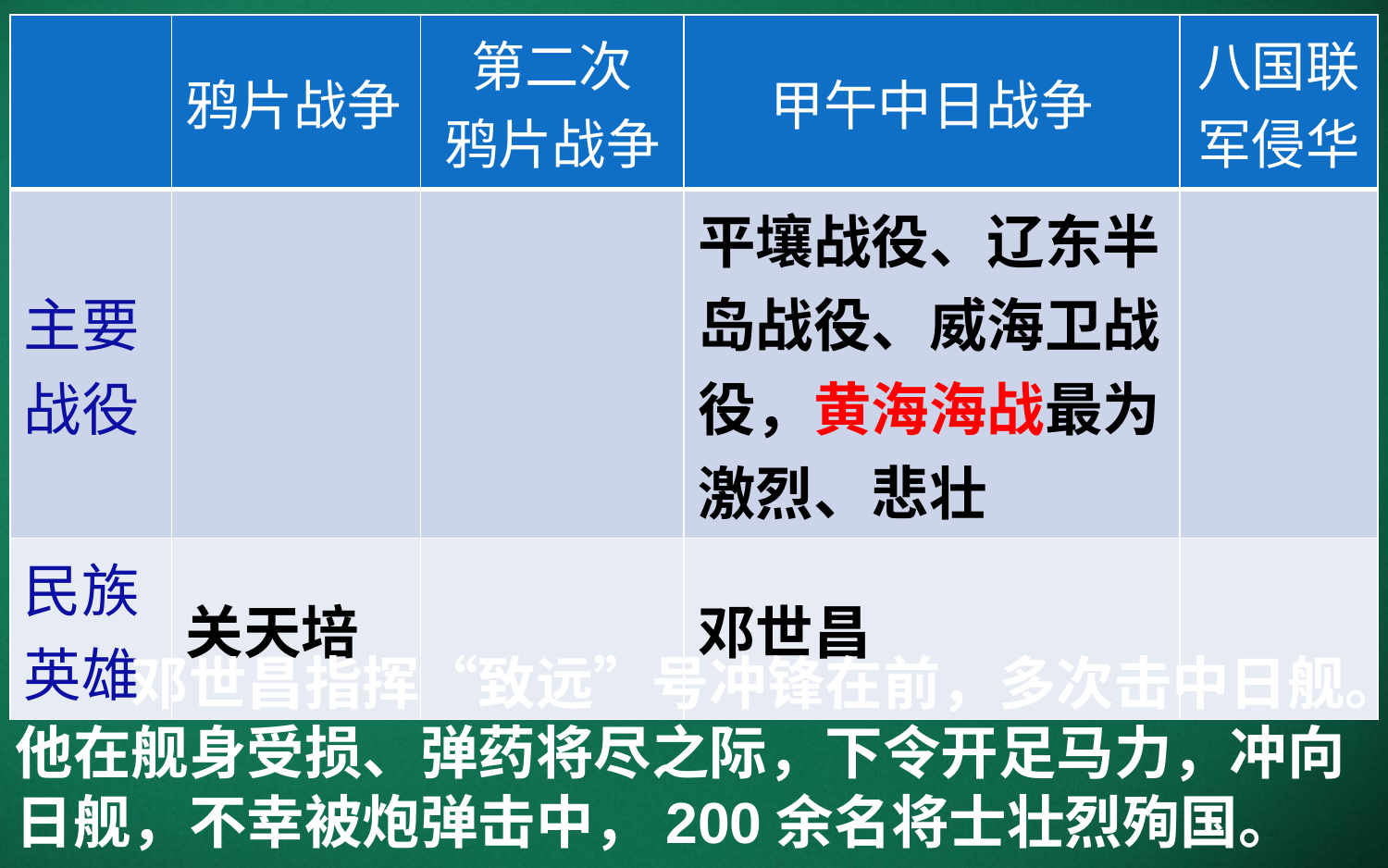

|  | 鸦片战争 | 第二次 鸦片战争 | 甲午中日战争 | 八国联军侵华 |
| --- | --- | --- | --- | --- |
| 主要战役 |  |  | 平壤战役、辽东半岛战役、威海卫战役，黄海海战最为激烈、悲壮 |  |
| 民族英雄 | 关天培 |  | 邓世昌 |  |
邓世昌指挥“致远”号冲锋在前，多次击中日舰。他在舰身受损、弹药将尽之际，下令开足马力，冲向日舰，不幸被炮弹击中，200余名将士壮烈殉国。